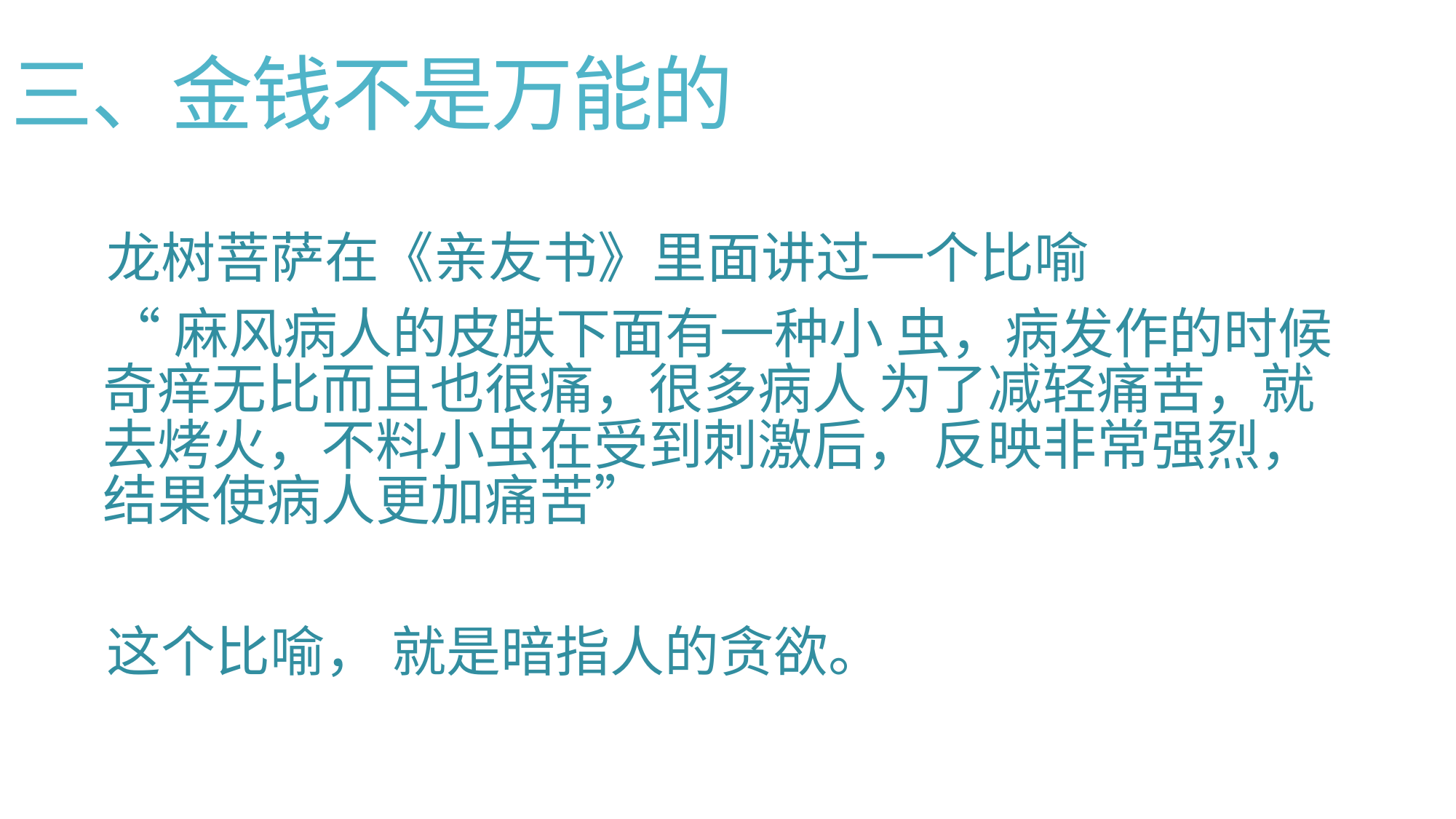

# 三、金钱不是万能的
龙树菩萨在《亲友书》里面讲过一个比喻
“麻风病人的皮肤下面有一种小 虫，病发作的时候奇痒无比而且也很痛，很多病人 为了减轻痛苦，就去烤火，不料小虫在受到刺激后， 反映非常强烈，结果使病人更加痛苦”

这个比喻， 就是暗指人的贪欲。